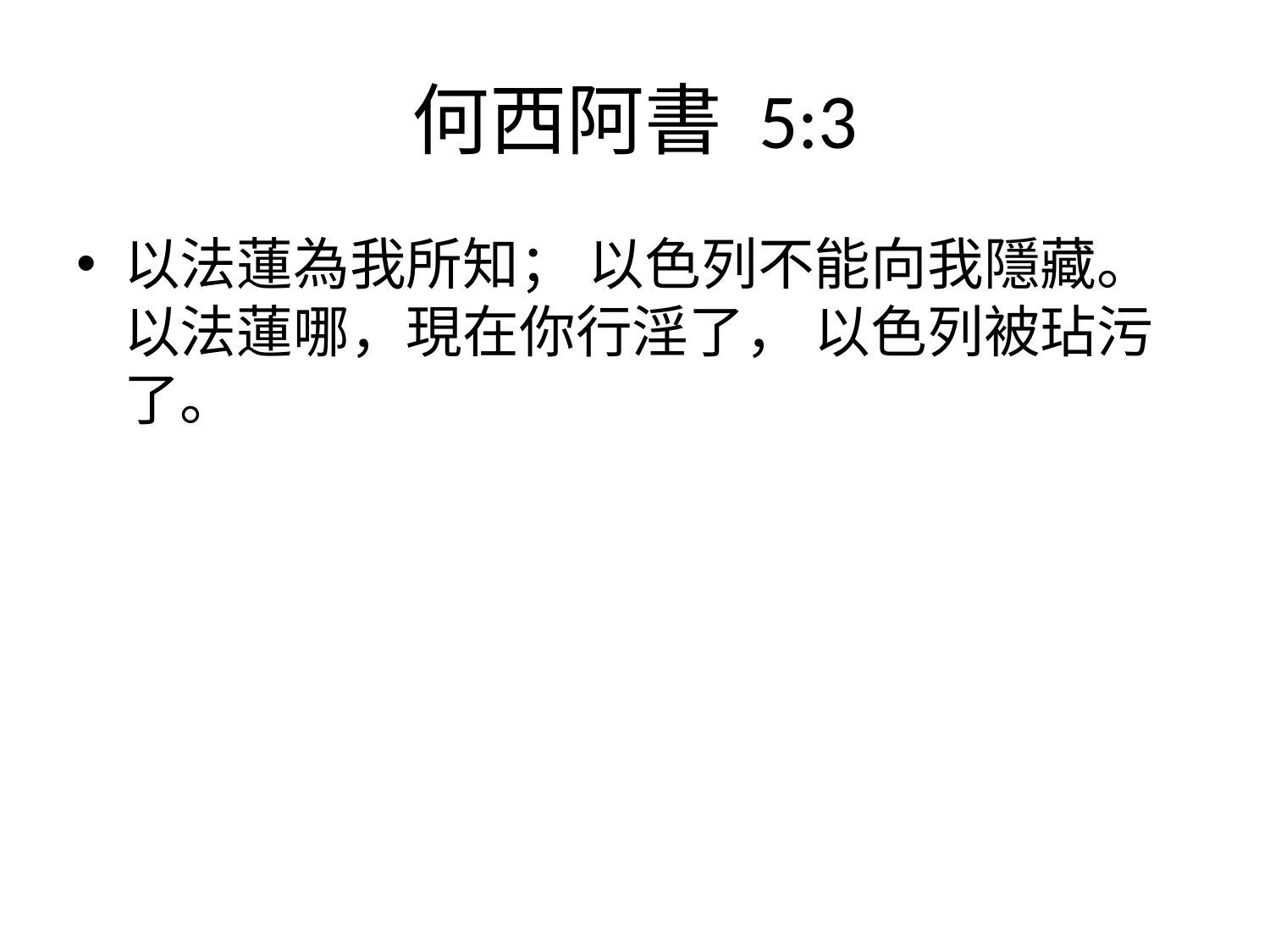

# 何西阿書‬ ‭5:3
以法蓮為我所知； 以色列不能向我隱藏。 以法蓮哪，現在你行淫了， 以色列被玷污了。